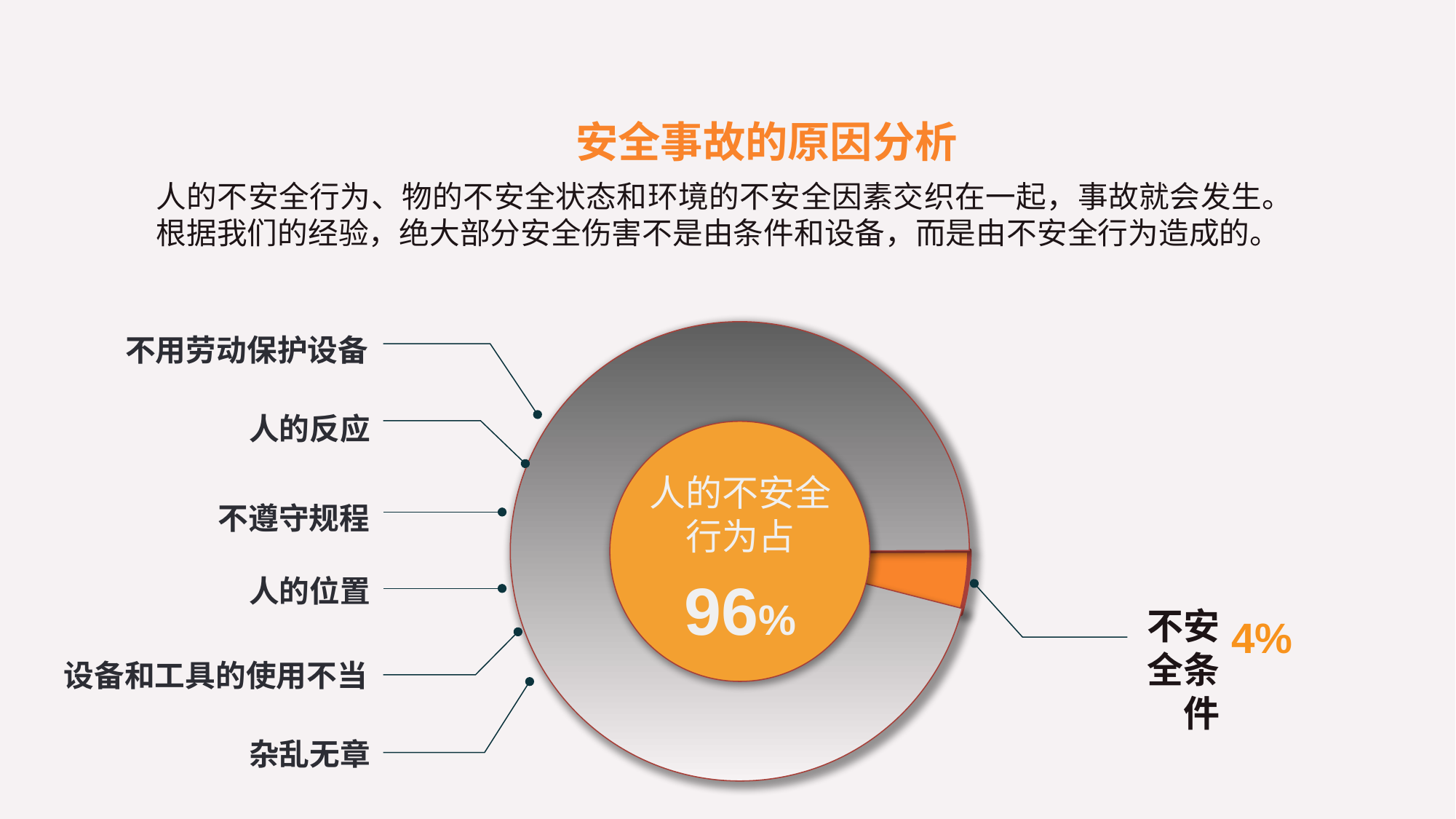

安全事故的原因分析
人的不安全行为、物的不安全状态和环境的不安全因素交织在一起，事故就会发生。根据我们的经验，绝大部分安全伤害不是由条件和设备，而是由不安全行为造成的。

不用劳动保护设备

人的反应

人的不安全行为占
96%
不遵守规程
人的位置

不安全条件
4%

设备和工具的使用不当

杂乱无章